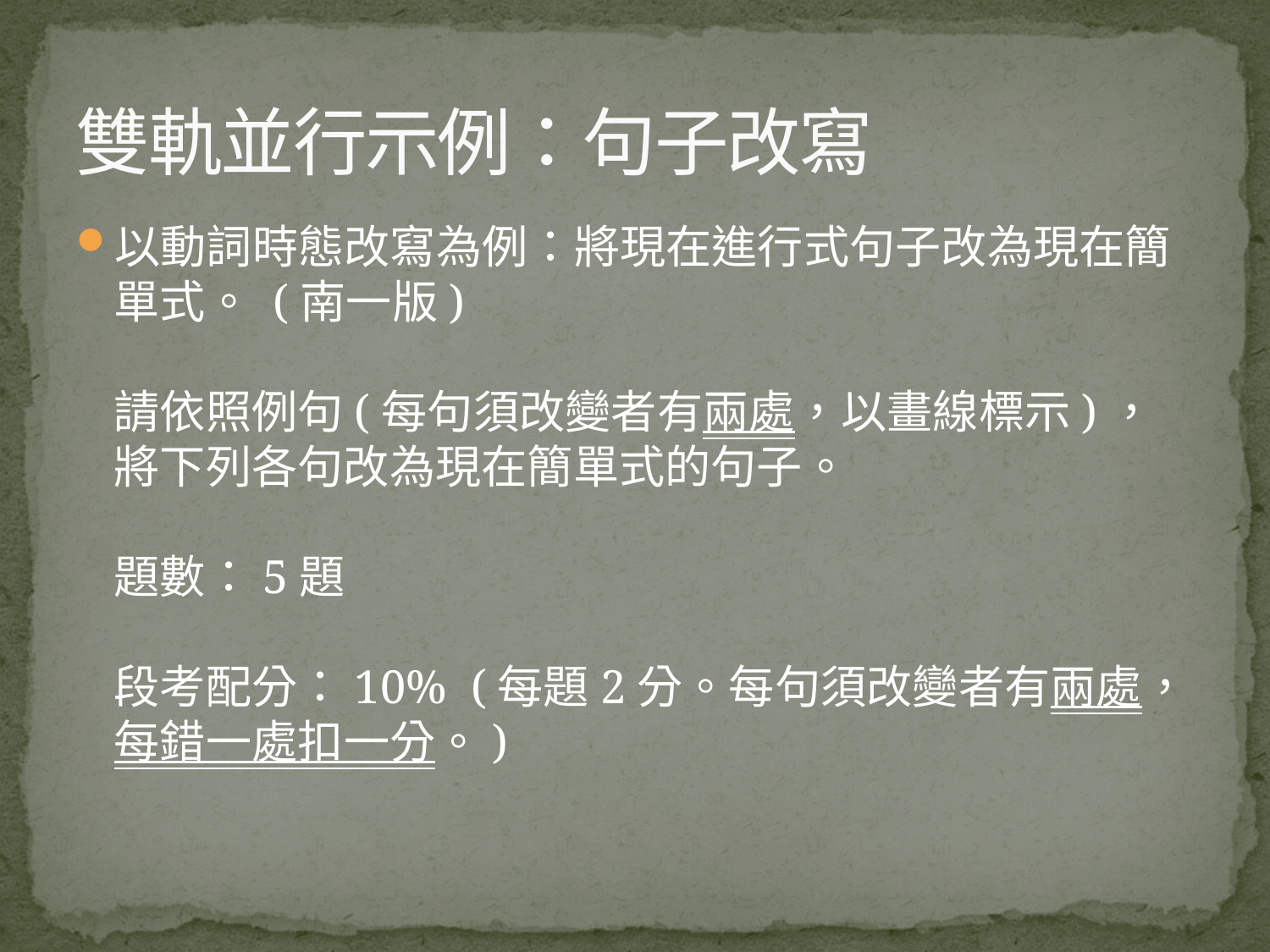

# 雙軌並行示例：句子改寫
以動詞時態改寫為例：將現在進行式句子改為現在簡單式。 (南一版)
請依照例句(每句須改變者有兩處，以畫線標示)，將下列各句改為現在簡單式的句子。
題數：5題
段考配分：10%  (每題2分。每句須改變者有兩處，每錯一處扣一分。)